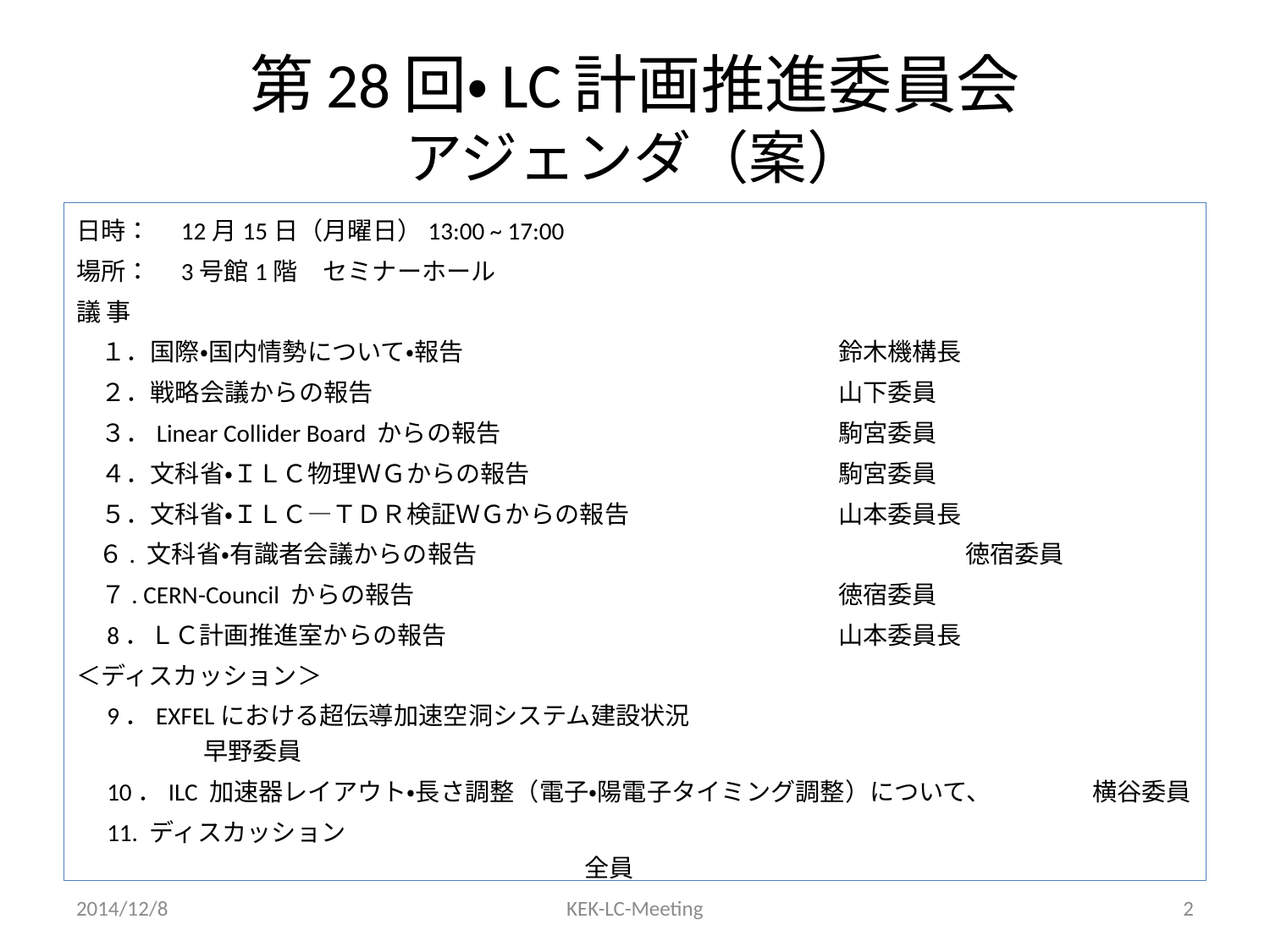

# 第28回・LC計画推進委員会 アジェンダ（案）
日時：　12月15日（月曜日）13:00 ~ 17:00
場所：　3号館1階　セミナーホール
議 事
　１．国際・国内情勢について・報告　　　　　　　　		鈴木機構長
　２．戦略会議からの報告　　　　　　　　　　　　　		山下委員
　３．Linear Collider Board からの報告　　　　　　		駒宮委員
　４．文科省・ＩＬＣ物理ＷＧからの報告　　　　　　		駒宮委員
　５．文科省・ＩＬＣ—ＴＤＲ検証ＷＧからの報告　　		山本委員長
   ６. 文科省・有識者会議からの報告				徳宿委員
　７. CERN-Council からの報告　　　　　			徳宿委員
　8．ＬＣ計画推進室からの報告		　　　		山本委員長
＜ディスカッション＞
　9．EXFELにおける超伝導加速空洞システム建設状況					早野委員
　10．ILC 加速器レイアウト・長さ調整（電子・陽電子タイミング調整）について、	横谷委員
　11. ディスカッション										全員

次回（今年度・最終回： 	2月１9日（木）

2014/12/8
KEK-LC-Meeting
2